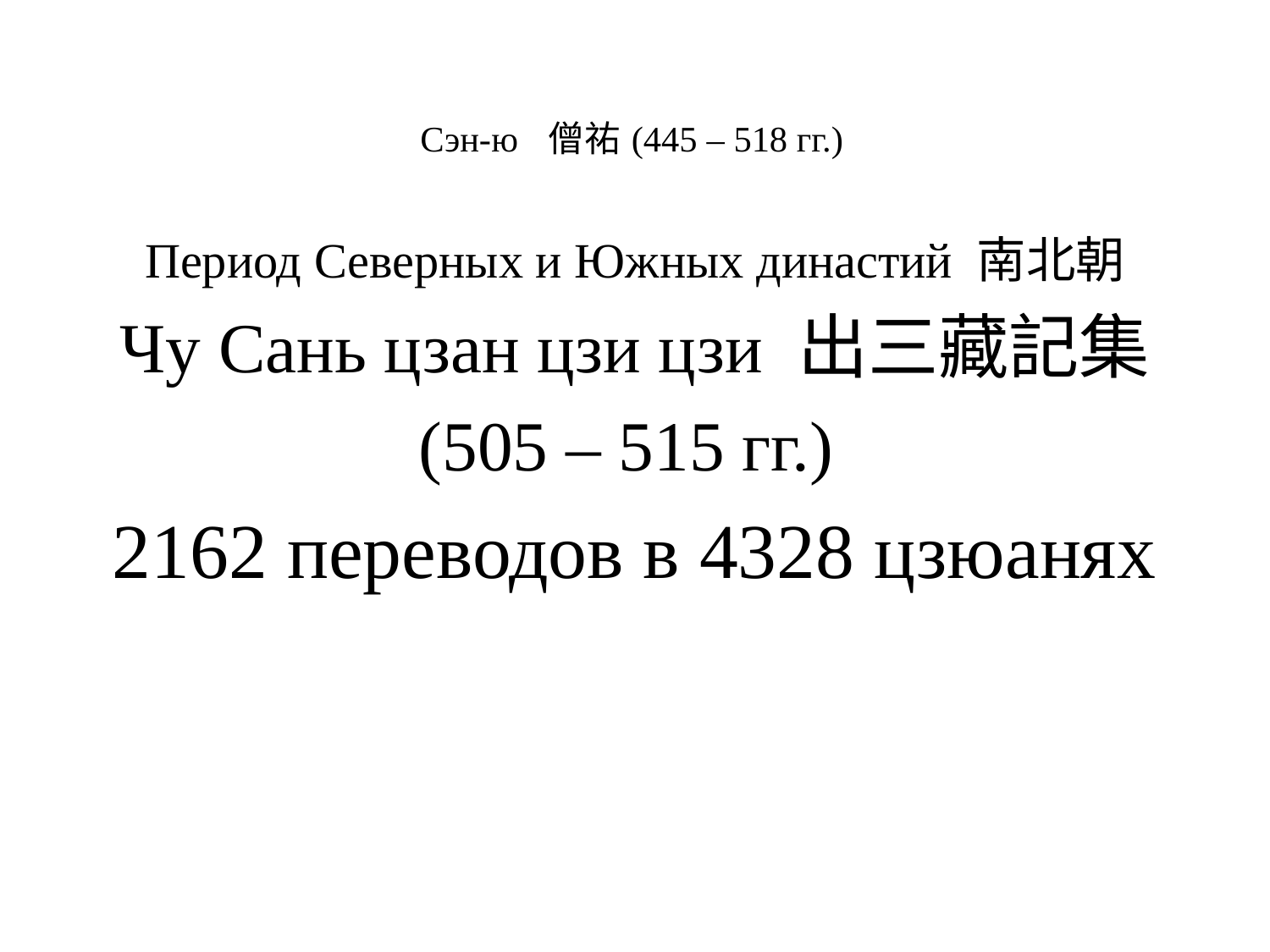

# Сэн-ю   僧祐 (445 – 518 гг.)
Период Северных и Южных династий 南北朝
Чу Сань цзан цзи цзи 出三藏記集
(505 – 515 гг.)
2162 переводов в 4328 цзюанях